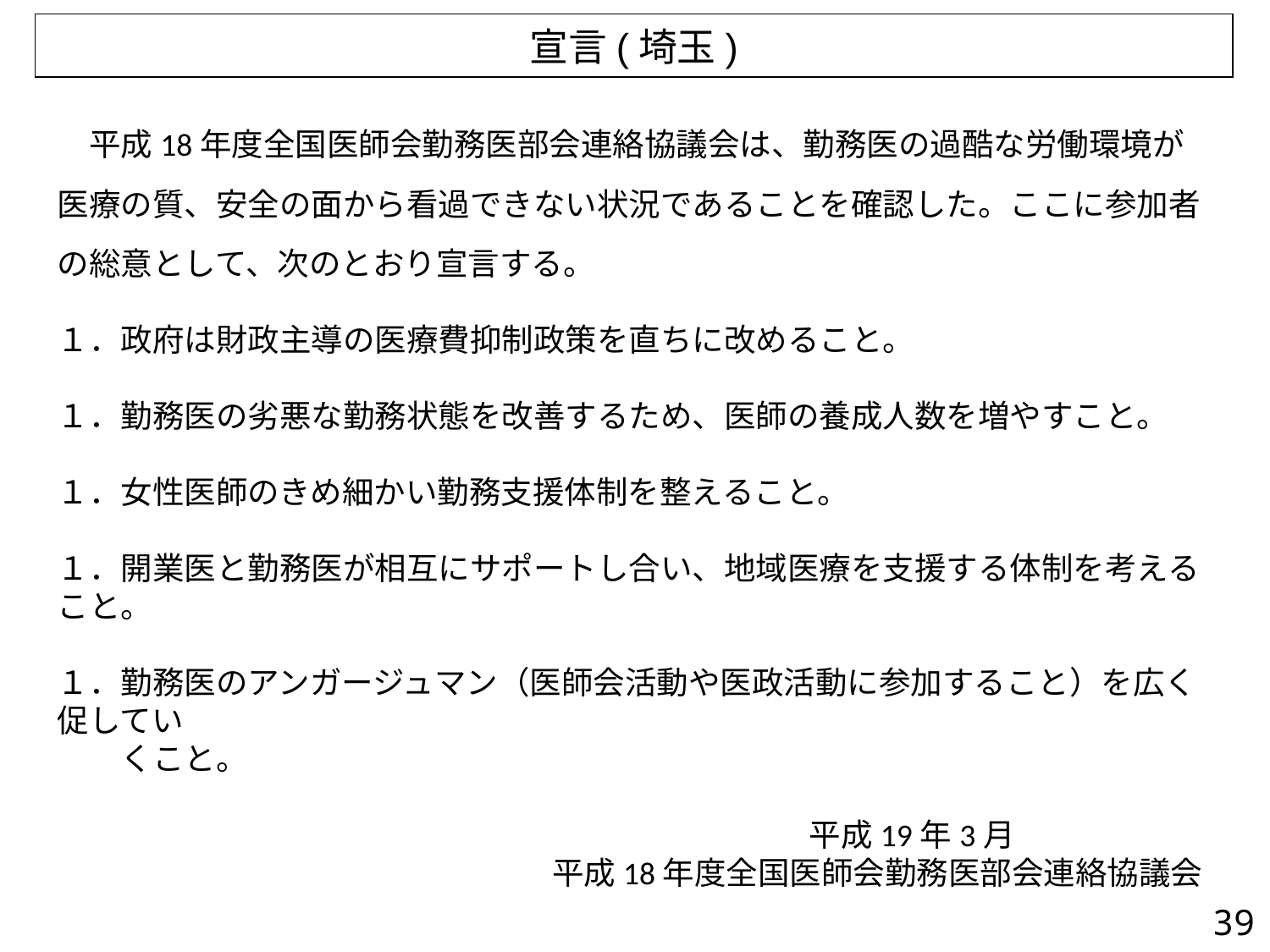

宣言(埼玉)
　平成18年度全国医師会勤務医部会連絡協議会は、勤務医の過酷な労働環境が医療の質、安全の面から看過できない状況であることを確認した。ここに参加者の総意として、次のとおり宣言する。

１．政府は財政主導の医療費抑制政策を直ちに改めること。

１．勤務医の劣悪な勤務状態を改善するため、医師の養成人数を増やすこと。

１．女性医師のきめ細かい勤務支援体制を整えること。

１．開業医と勤務医が相互にサポートし合い、地域医療を支援する体制を考えること。

１．勤務医のアンガージュマン（医師会活動や医政活動に参加すること）を広く促してい
　　くこと。

　　　　　　　　　　　　　　　　　　　　　　　   平成19年3月
平成18年度全国医師会勤務医部会連絡協議会
39